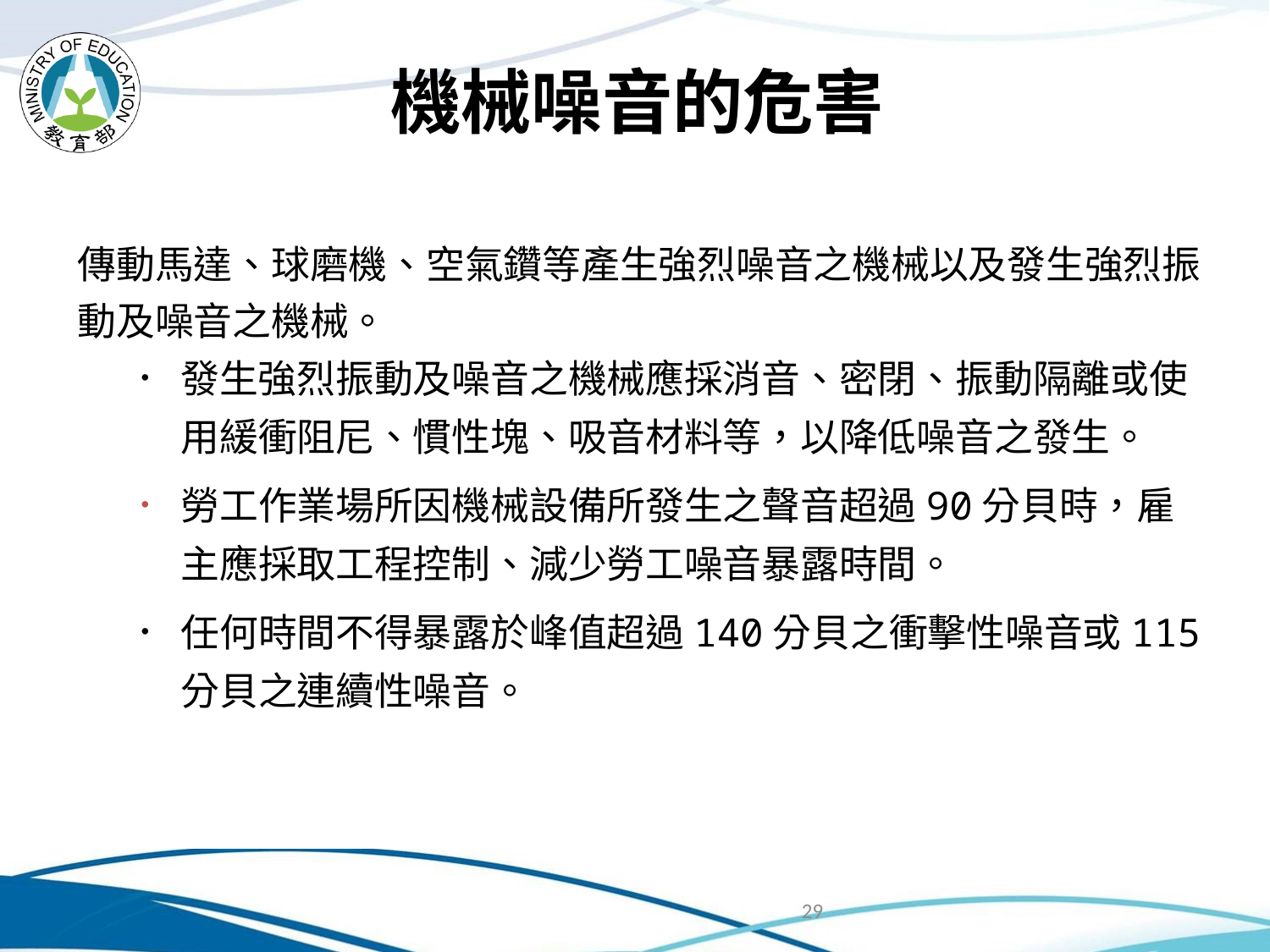

機械噪音的危害
傳動馬達、球磨機、空氣鑽等產生強烈噪音之機械以及發生強烈振動及噪音之機械。
發生強烈振動及噪音之機械應採消音、密閉、振動隔離或使用緩衝阻尼、慣性塊、吸音材料等，以降低噪音之發生。
勞工作業場所因機械設備所發生之聲音超過90分貝時，雇主應採取工程控制、減少勞工噪音暴露時間。
任何時間不得暴露於峰值超過140分貝之衝擊性噪音或115分貝之連續性噪音。
29